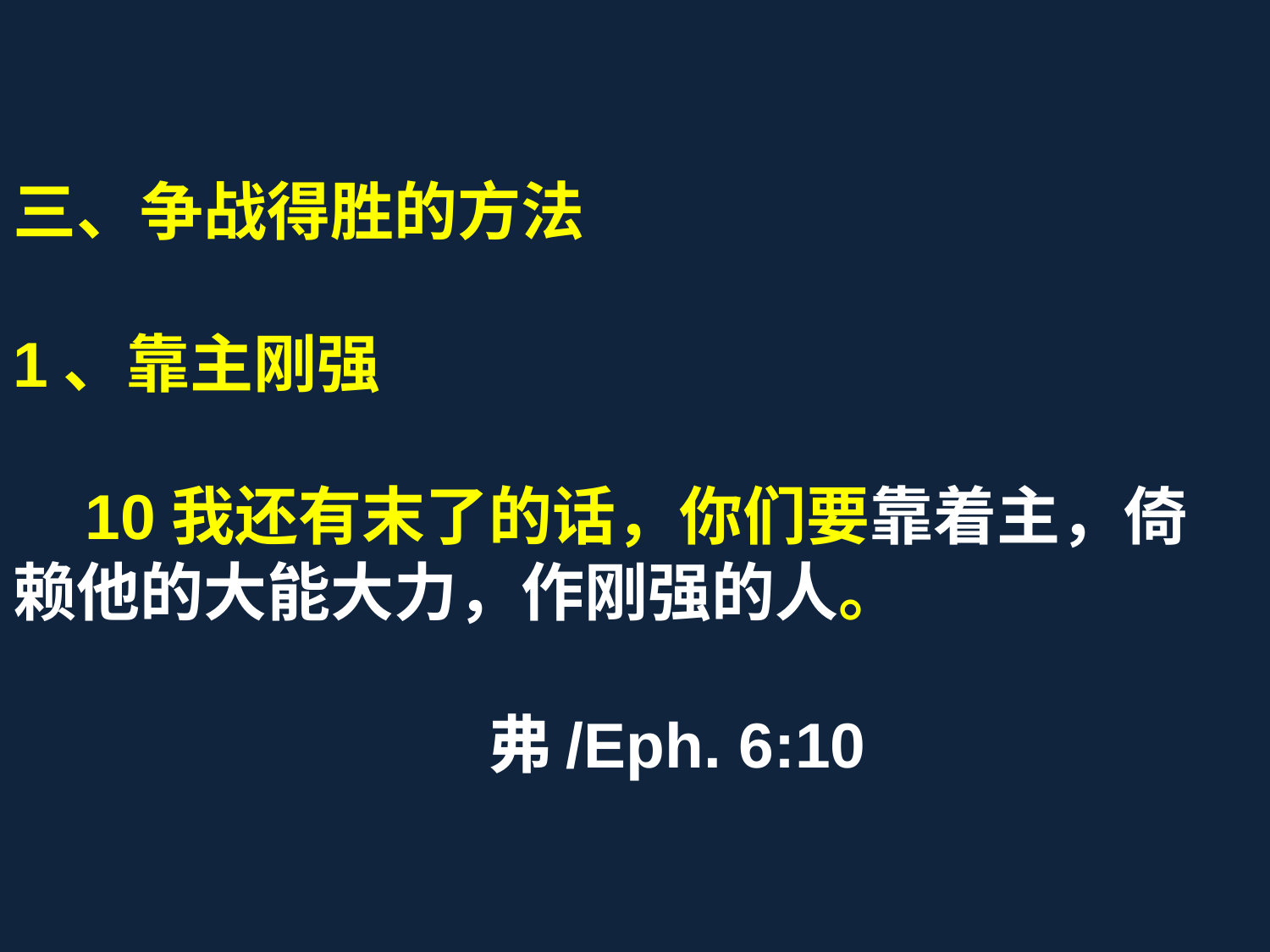

三、争战得胜的方法
1、靠主刚强
    10我还有末了的话，你们要靠着主，倚赖他的大能大力，作刚强的人。
                                 弗/Eph. 6:10